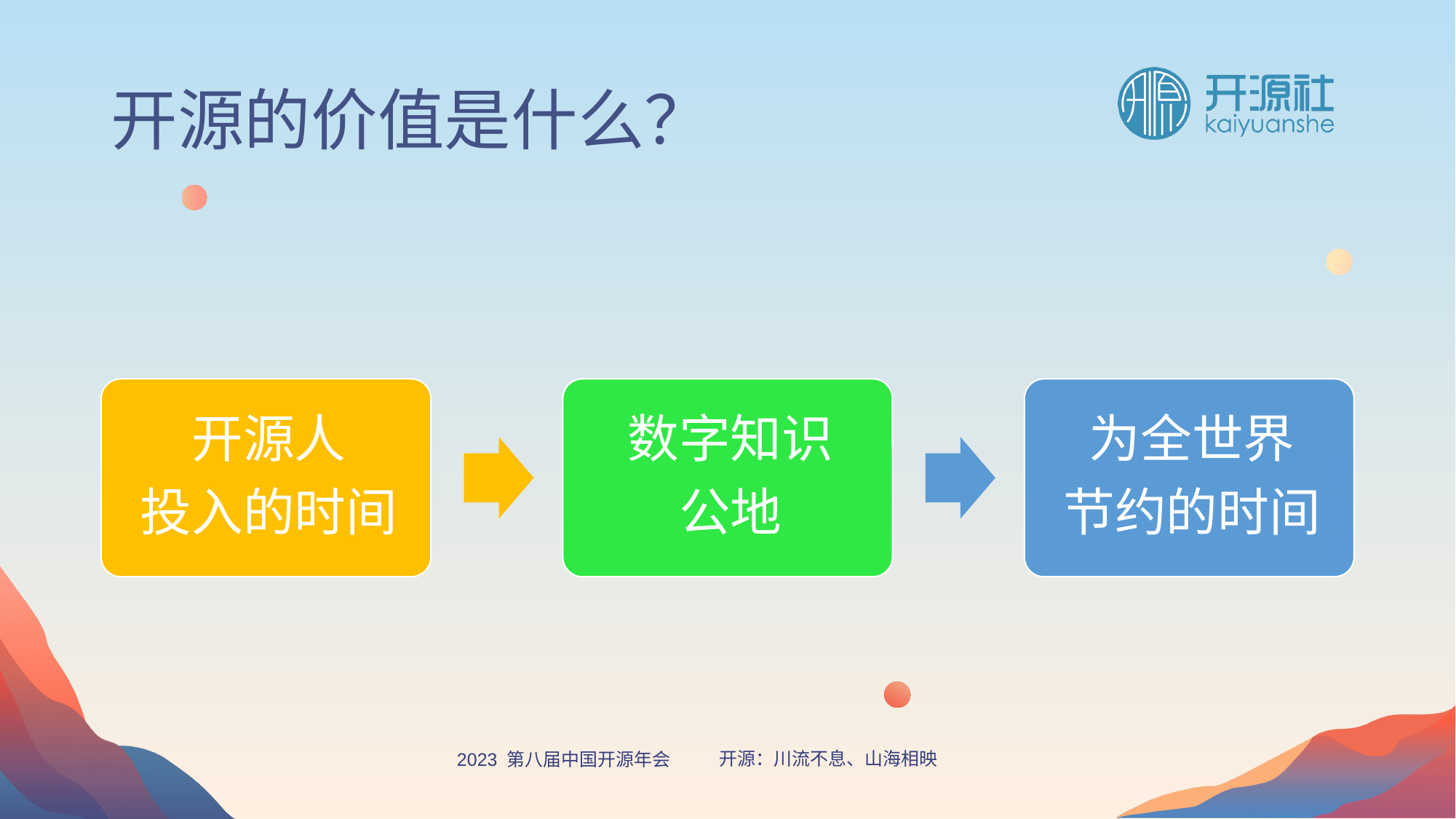

# 开源的价值是什么？
开源人
投入的时间

数字知识
公地

为全世界
节约的时间